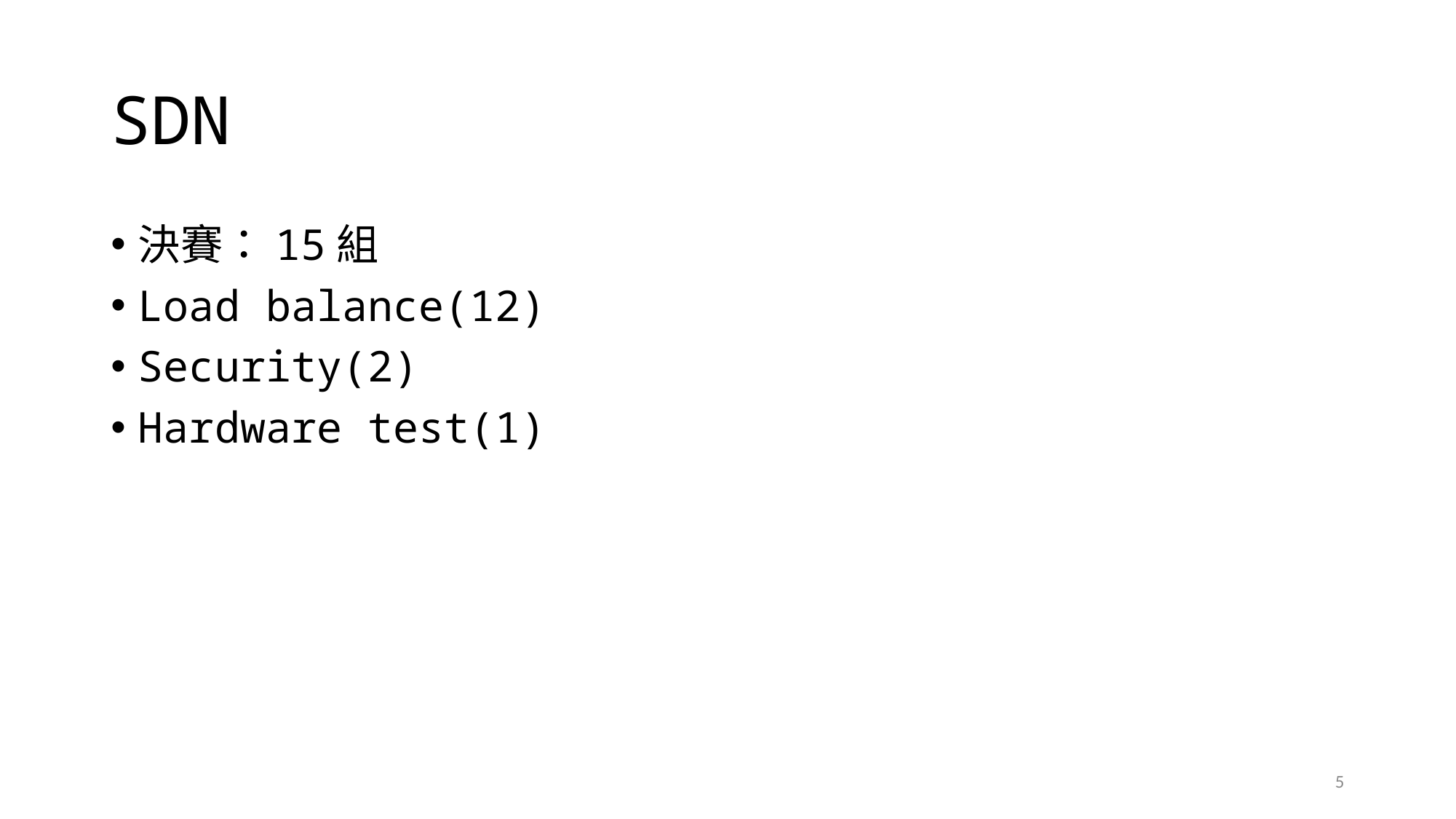

# SDN
決賽：15組
Load balance(12)
Security(2)
Hardware test(1)
5